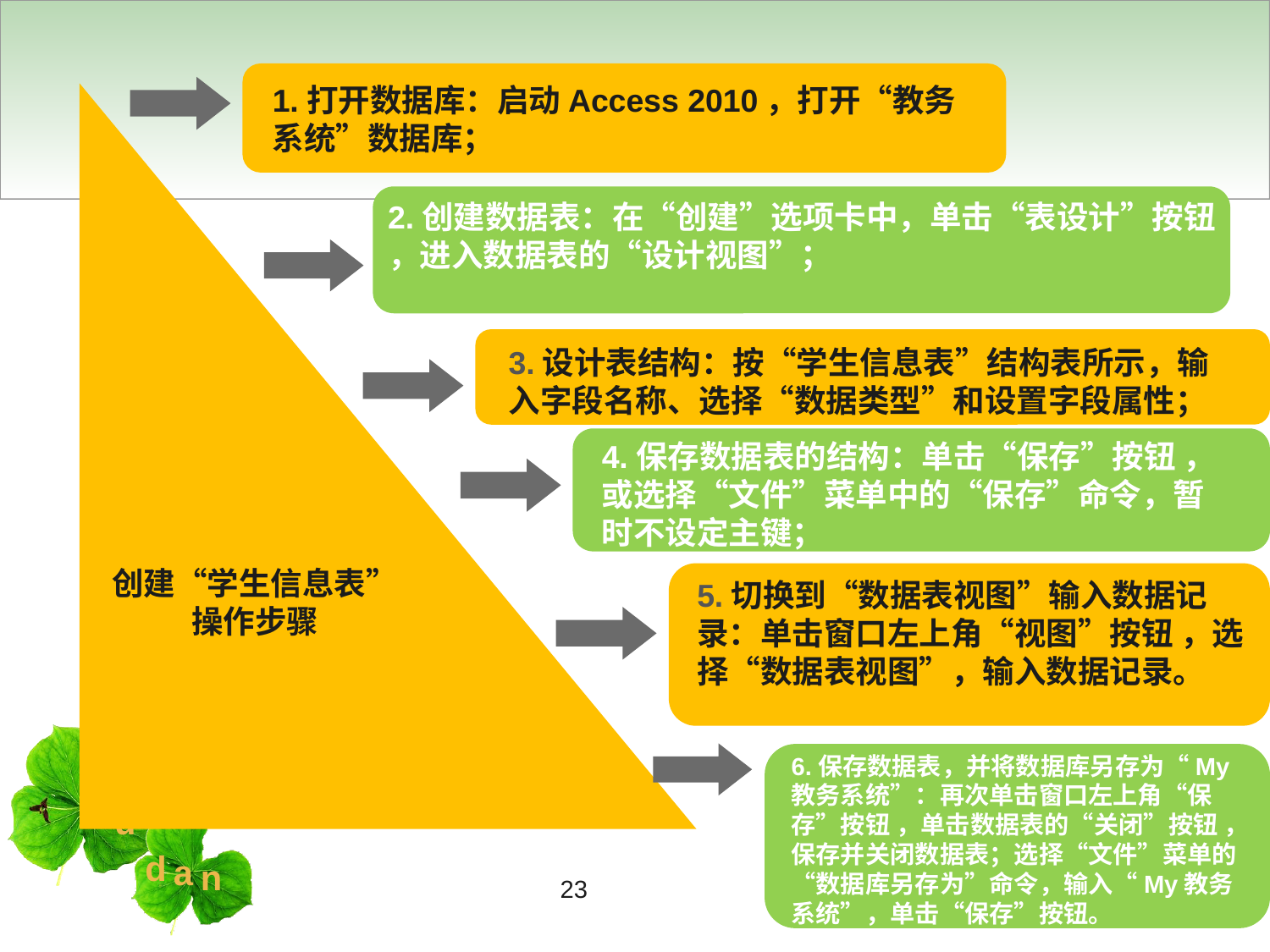

1.打开数据库：启动Access 2010，打开“教务系统”数据库；

2.创建数据表：在“创建”选项卡中，单击“表设计”按钮 ，进入数据表的“设计视图”；

3.设计表结构：按“学生信息表”结构表所示，输入字段名称、选择“数据类型”和设置字段属性；

4.保存数据表的结构：单击“保存”按钮 ，或选择“文件”菜单中的“保存”命令，暂时不设定主键；

创建“学生信息表”
操作步骤

5.切换到“数据表视图”输入数据记录：单击窗口左上角“视图”按钮 ，选择“数据表视图”，输入数据记录。

6.保存数据表，并将数据库另存为“My教务系统”：再次单击窗口左上角“保存”按钮 ，单击数据表的“关闭”按钮 ，保存并关闭数据表；选择“文件”菜单的“数据库另存为”命令，输入“My教务系统”，单击“保存”按钮。
23